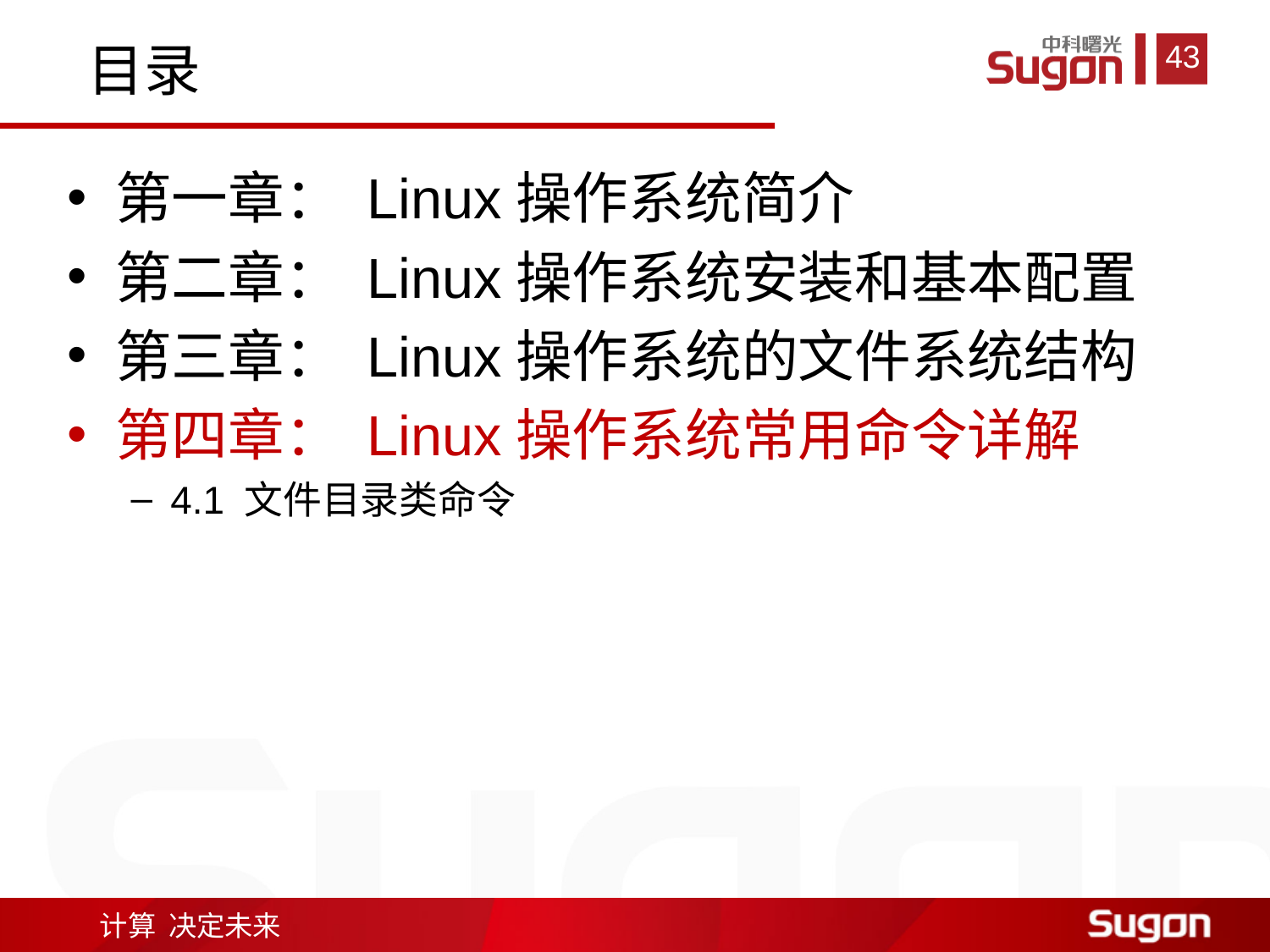

目录
第一章： Linux操作系统简介
第二章： Linux操作系统安装和基本配置
第三章： Linux操作系统的文件系统结构
第四章： Linux操作系统常用命令详解
4.1 文件目录类命令